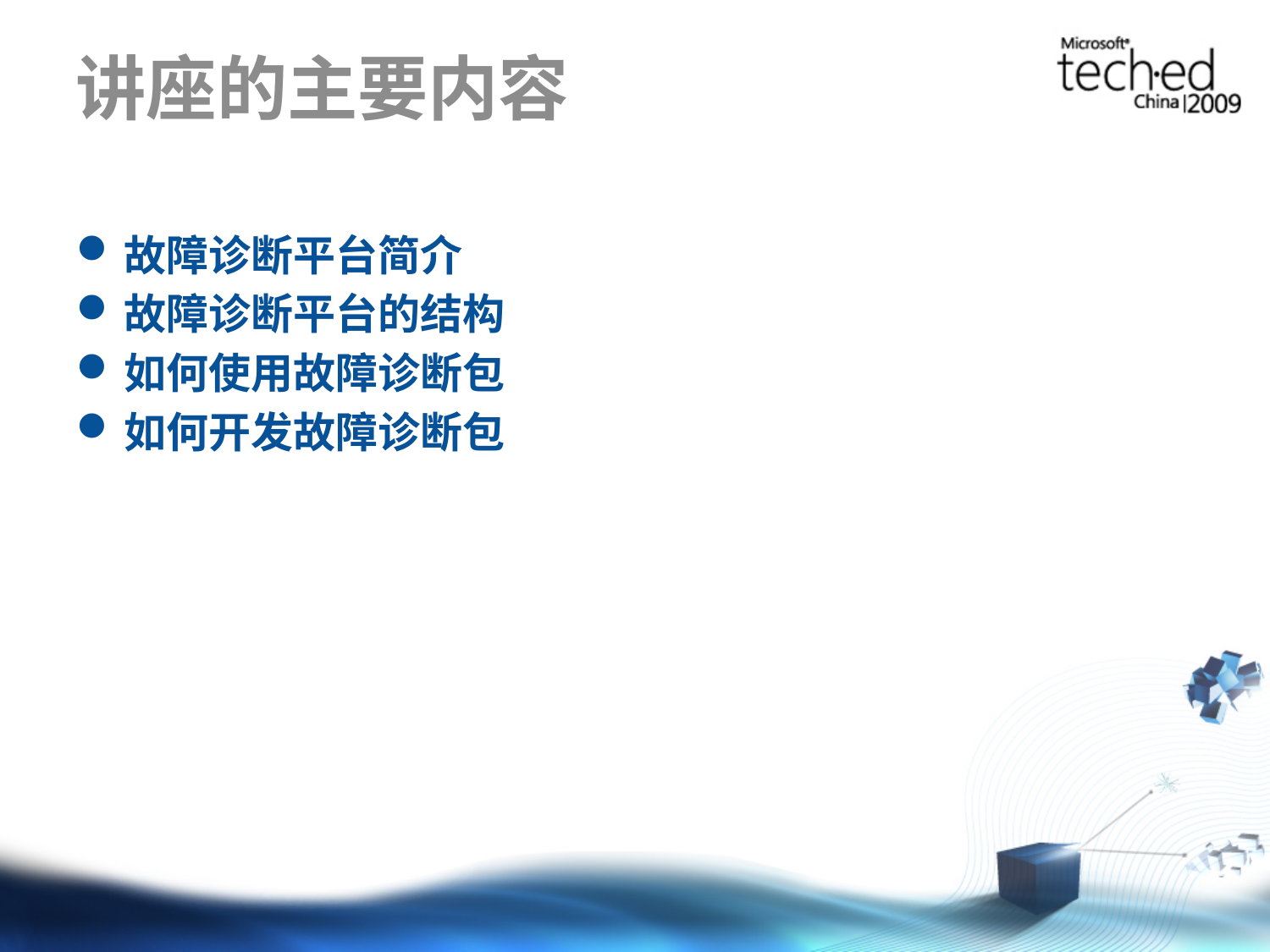

# 讲座的主要内容
故障诊断平台简介
故障诊断平台的结构
如何使用故障诊断包
如何开发故障诊断包